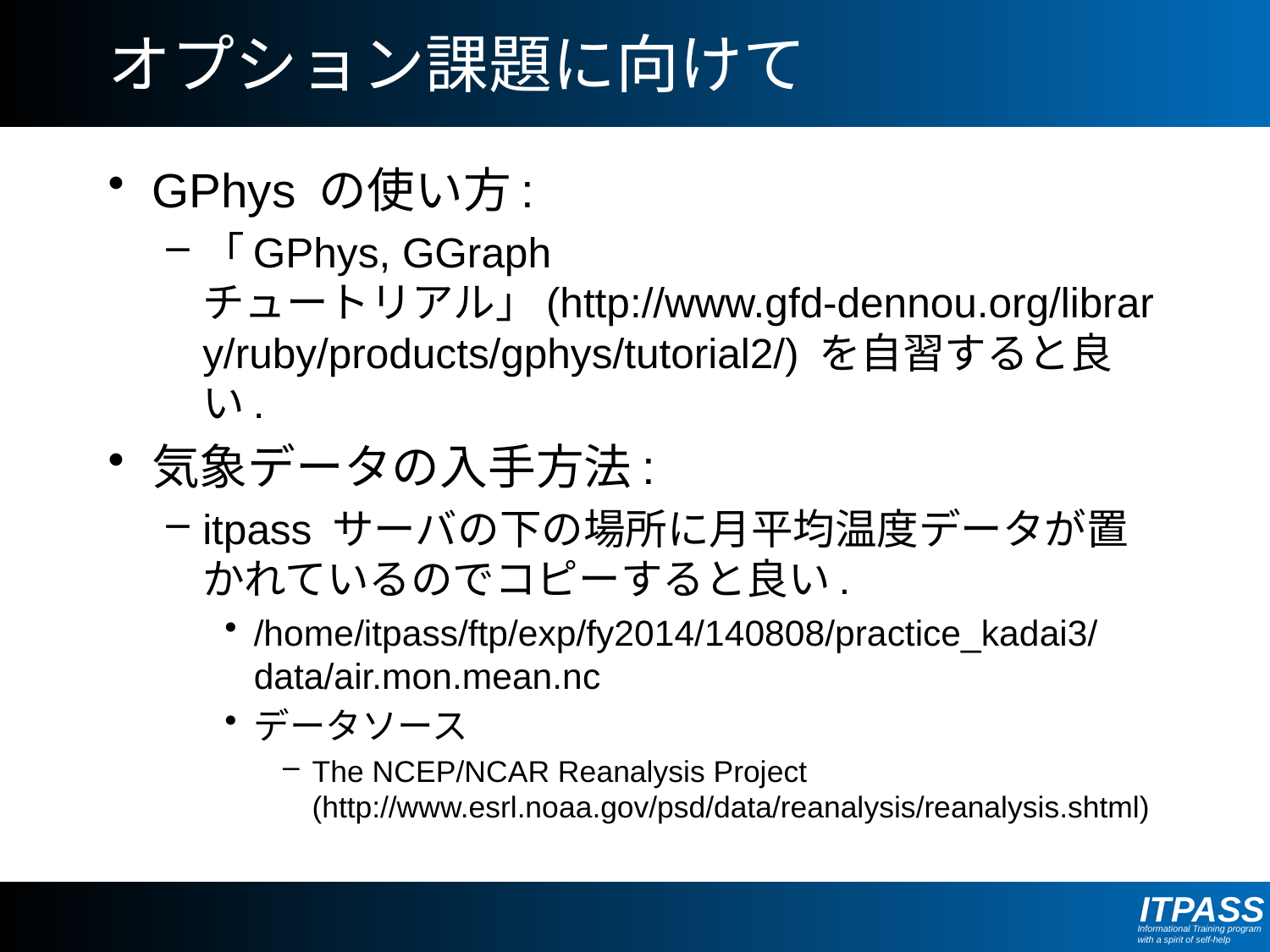

# オプション課題に向けて
GPhys の使い方:
「GPhys, GGraph チュートリアル」(http://www.gfd-dennou.org/library/ruby/products/gphys/tutorial2/) を自習すると良い.
気象データの入手方法:
itpass サーバの下の場所に月平均温度データが置かれているのでコピーすると良い.
/home/itpass/ftp/exp/fy2014/140808/practice_kadai3/data/air.mon.mean.nc
データソース
The NCEP/NCAR Reanalysis Project (http://www.esrl.noaa.gov/psd/data/reanalysis/reanalysis.shtml)